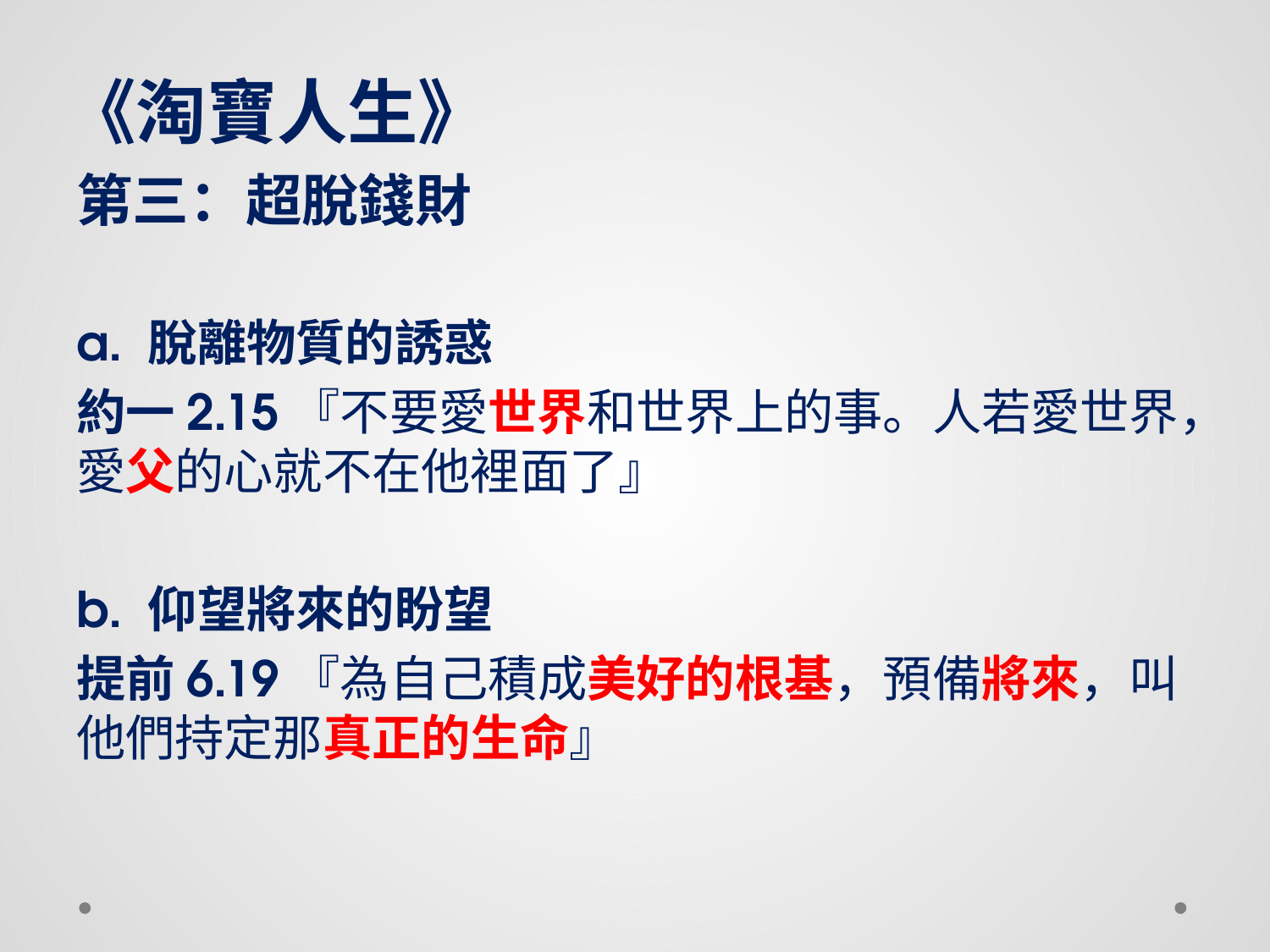

# 《淘寶人生》
第三：超脫錢財

a. 脫離物質的誘惑
約一2.15『不要愛世界和世界上的事。人若愛世界，愛父的心就不在他裡面了』

b. 仰望將來的盼望
提前6.19『為自己積成美好的根基，預備將來，叫他們持定那真正的生命』